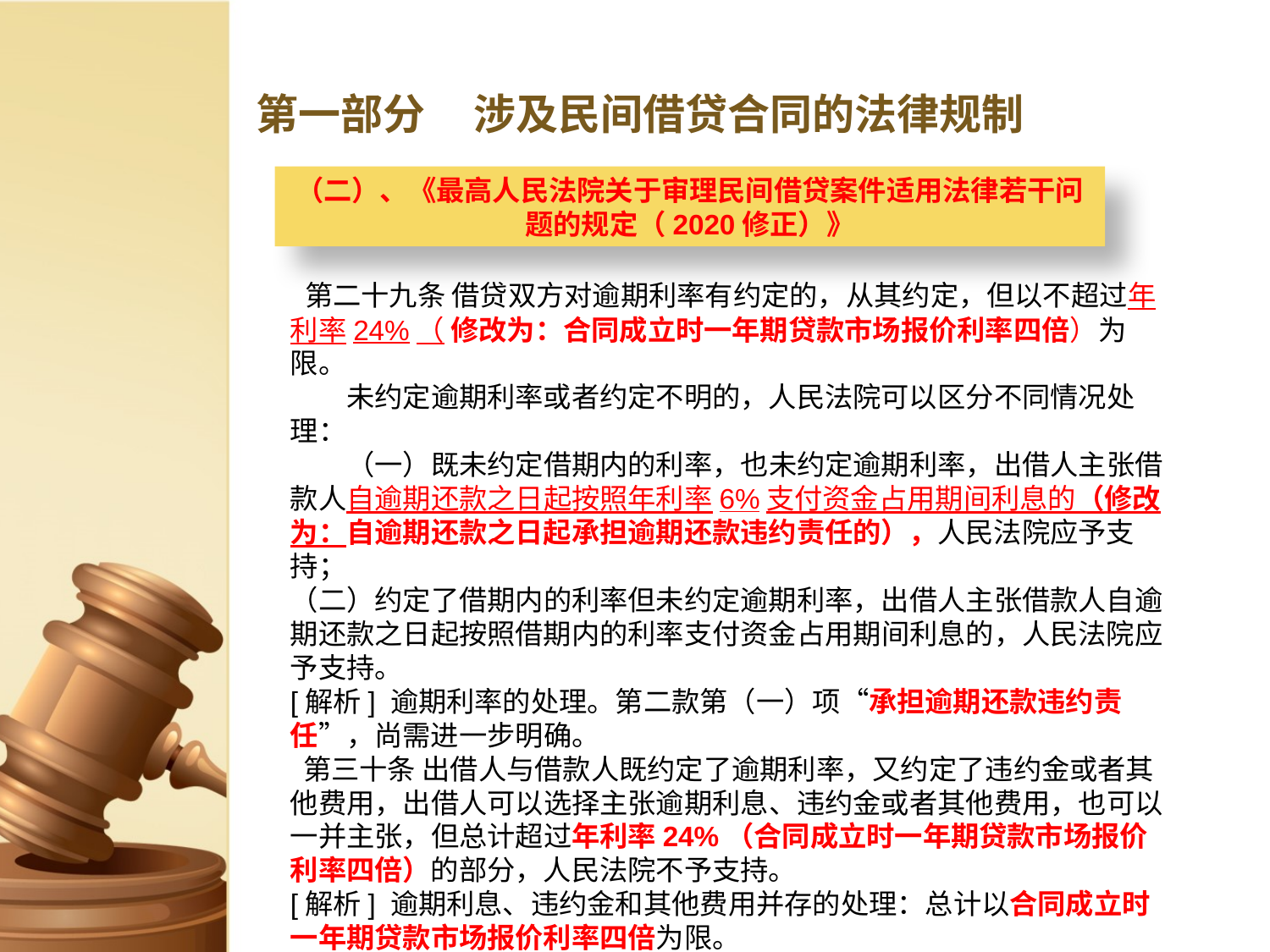

# 第一部分     涉及民间借贷合同的法律规制
（二）、《最高人民法院关于审理民间借贷案件适用法律若干问题的规定（2020修正）》
 第二十九条 借贷双方对逾期利率有约定的，从其约定，但以不超过年利率24%（ 修改为：合同成立时一年期贷款市场报价利率四倍）为限。
　　未约定逾期利率或者约定不明的，人民法院可以区分不同情况处理：
　　（一）既未约定借期内的利率，也未约定逾期利率，出借人主张借款人自逾期还款之日起按照年利率6%支付资金占用期间利息的（修改为：自逾期还款之日起承担逾期还款违约责任的），人民法院应予支持；
（二）约定了借期内的利率但未约定逾期利率，出借人主张借款人自逾期还款之日起按照借期内的利率支付资金占用期间利息的，人民法院应予支持。
[解析] 逾期利率的处理。第二款第（一）项“承担逾期还款违约责任”，尚需进一步明确。
 第三十条 出借人与借款人既约定了逾期利率，又约定了违约金或者其他费用，出借人可以选择主张逾期利息、违约金或者其他费用，也可以一并主张，但总计超过年利率24%（合同成立时一年期贷款市场报价利率四倍）的部分，人民法院不予支持。
[解析] 逾期利息、违约金和其他费用并存的处理：总计以合同成立时一年期贷款市场报价利率四倍为限。